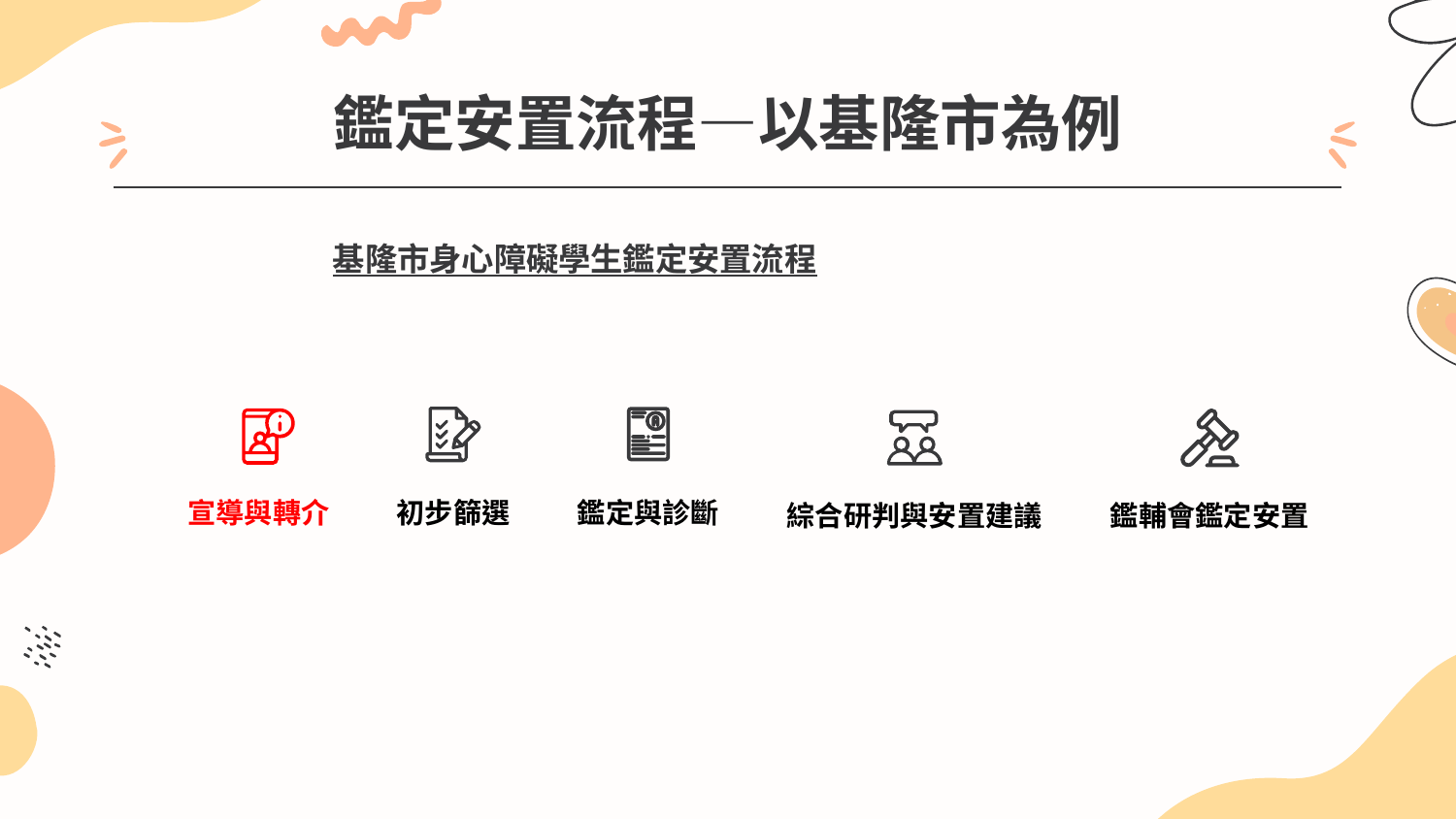

# 鑑定安置流程—以基隆市為例
基隆市身心障礙學生鑑定安置流程

宣導與轉介
初步篩選
鑑定與診斷
鑑輔會鑑定安置
綜合研判與安置建議